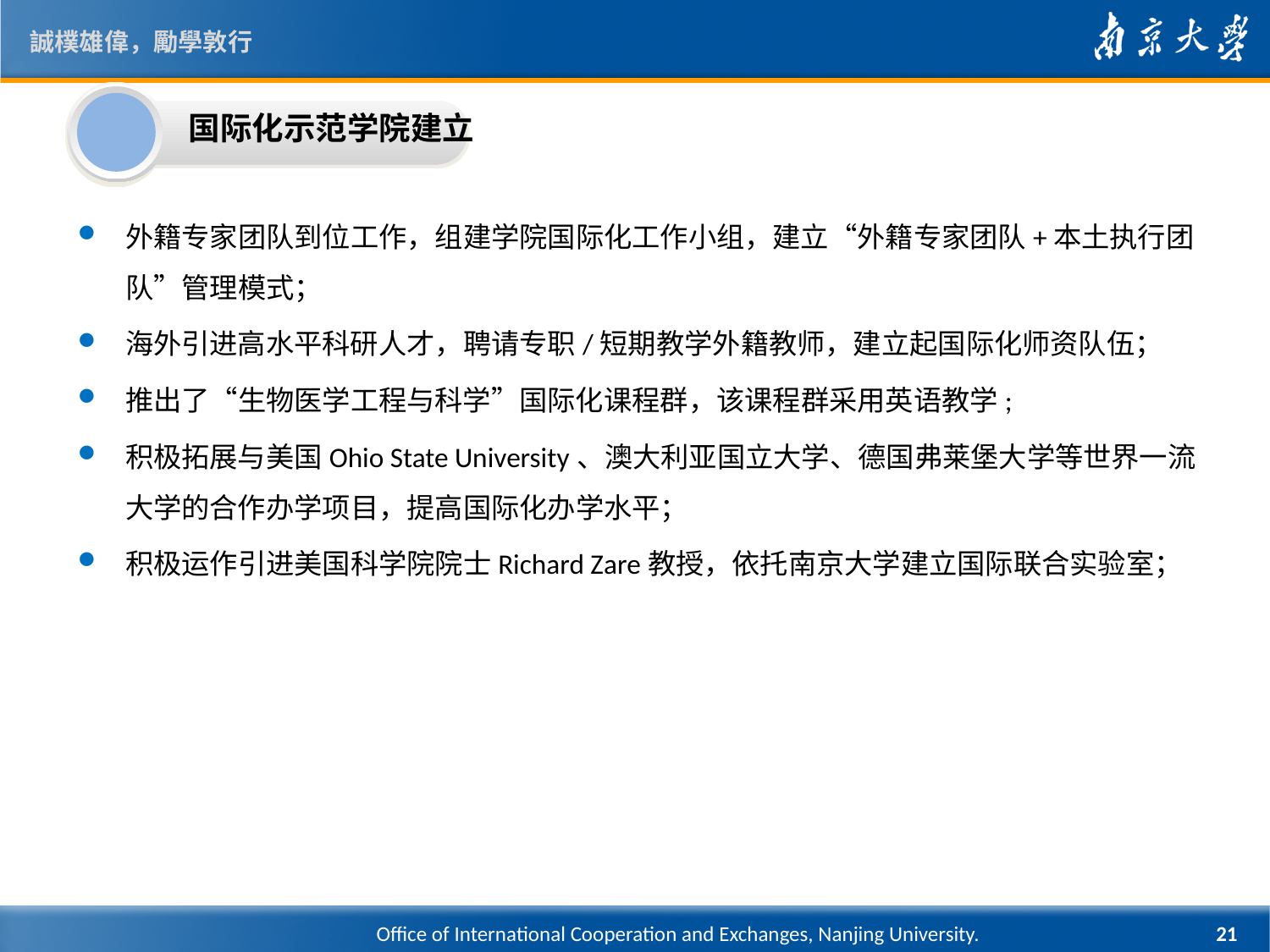

国际化示范学院建立

外籍专家团队到位工作，组建学院国际化工作小组，建立“外籍专家团队+本土执行团队”管理模式；
海外引进高水平科研人才，聘请专职/短期教学外籍教师，建立起国际化师资队伍；
推出了“生物医学工程与科学”国际化课程群，该课程群采用英语教学;
积极拓展与美国Ohio State University、澳大利亚国立大学、德国弗莱堡大学等世界一流大学的合作办学项目，提高国际化办学水平；
积极运作引进美国科学院院士Richard Zare教授，依托南京大学建立国际联合实验室；